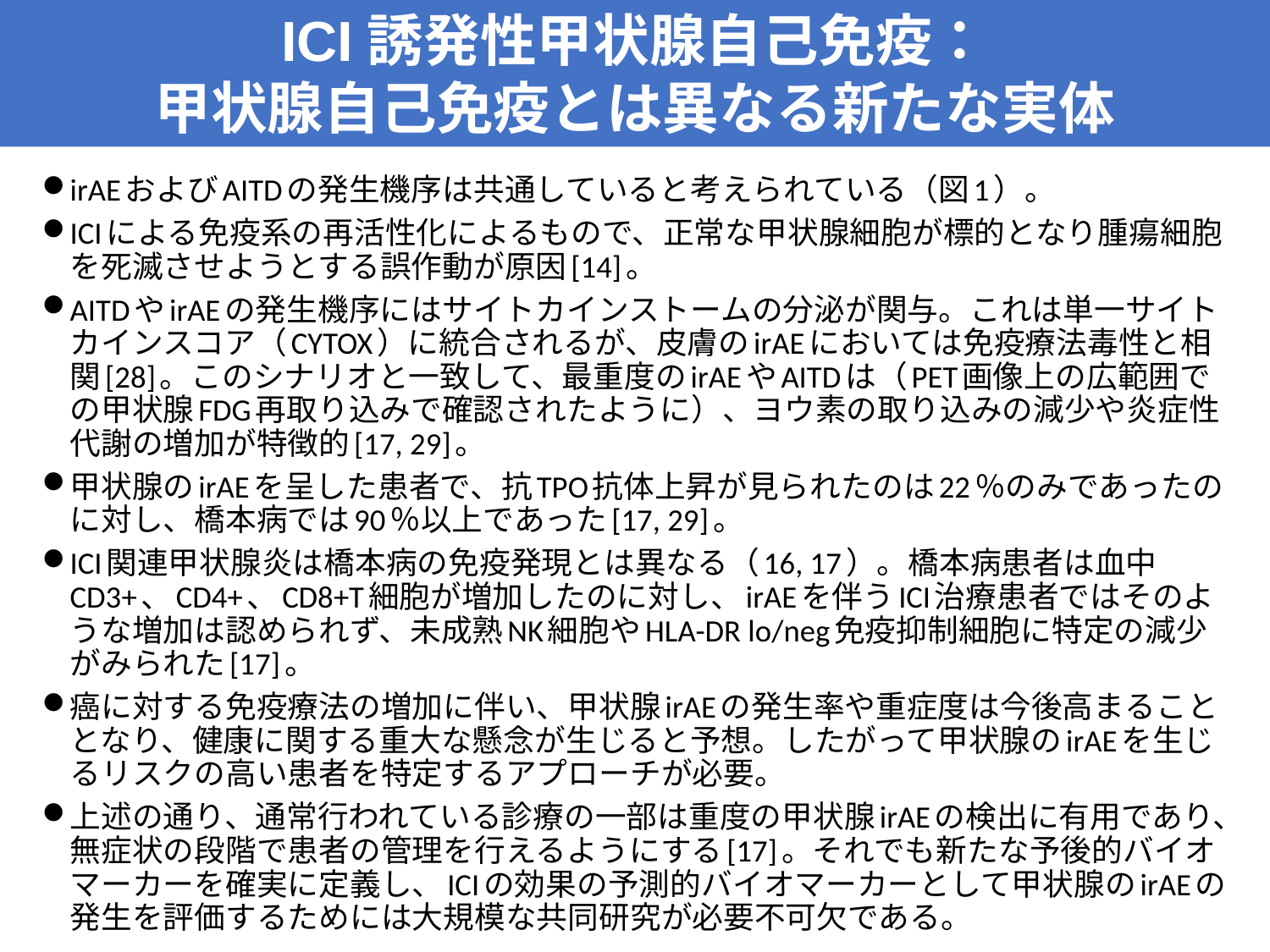

ICI誘発性甲状腺自己免疫：
甲状腺自己免疫とは異なる新たな実体
irAEおよびAITDの発生機序は共通していると考えられている（図1）。
ICIによる免疫系の再活性化によるもので、正常な甲状腺細胞が標的となり腫瘍細胞を死滅させようとする誤作動が原因[14]。
AITDやirAEの発生機序にはサイトカインストームの分泌が関与。これは単一サイトカインスコア（CYTOX）に統合されるが、皮膚のirAEにおいては免疫療法毒性と相関[28]。このシナリオと一致して、最重度のirAEやAITDは（PET画像上の広範囲での甲状腺FDG再取り込みで確認されたように）、ヨウ素の取り込みの減少や炎症性代謝の増加が特徴的[17, 29]。
甲状腺のirAEを呈した患者で、抗TPO抗体上昇が見られたのは22％のみであったのに対し、橋本病では90％以上であった[17, 29]。
ICI関連甲状腺炎は橋本病の免疫発現とは異なる（16, 17）。橋本病患者は血中CD3+、CD4+、CD8+T細胞が増加したのに対し、irAEを伴うICI治療患者ではそのような増加は認められず、未成熟NK細胞やHLA-DR lo/neg免疫抑制細胞に特定の減少がみられた[17]。
癌に対する免疫療法の増加に伴い、甲状腺irAEの発生率や重症度は今後高まることとなり、健康に関する重大な懸念が生じると予想。したがって甲状腺のirAEを生じるリスクの高い患者を特定するアプローチが必要。
上述の通り、通常行われている診療の一部は重度の甲状腺irAEの検出に有用であり、無症状の段階で患者の管理を行えるようにする[17]。それでも新たな予後的バイオマーカーを確実に定義し、ICIの効果の予測的バイオマーカーとして甲状腺のirAEの発生を評価するためには大規模な共同研究が必要不可欠である。